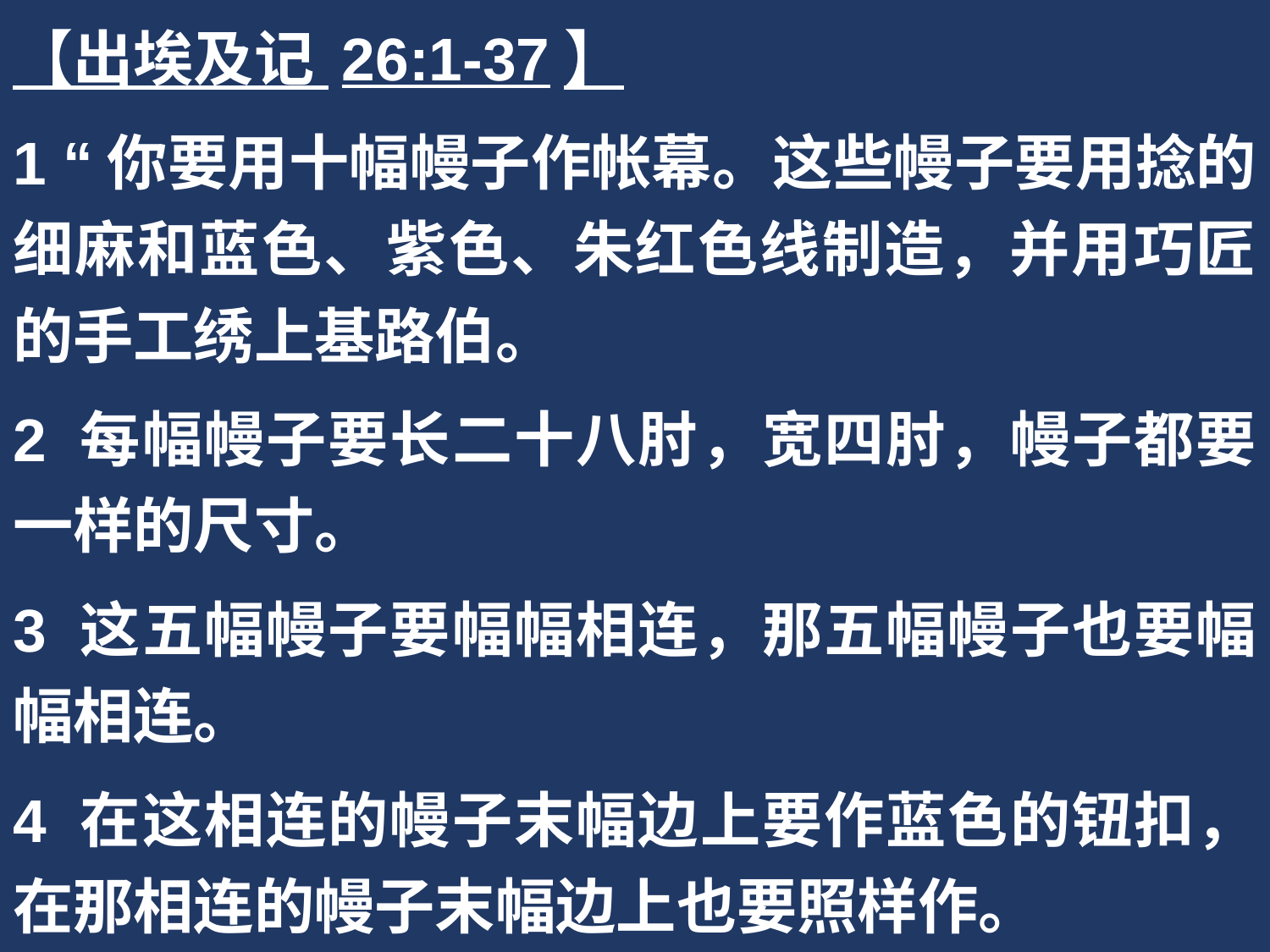

【出埃及记 26:1-37】
1 “你要用十幅幔子作帐幕。这些幔子要用捻的细麻和蓝色、紫色、朱红色线制造，并用巧匠的手工绣上基路伯。
2 每幅幔子要长二十八肘，宽四肘，幔子都要一样的尺寸。
3 这五幅幔子要幅幅相连，那五幅幔子也要幅幅相连。
4 在这相连的幔子末幅边上要作蓝色的钮扣，在那相连的幔子末幅边上也要照样作。